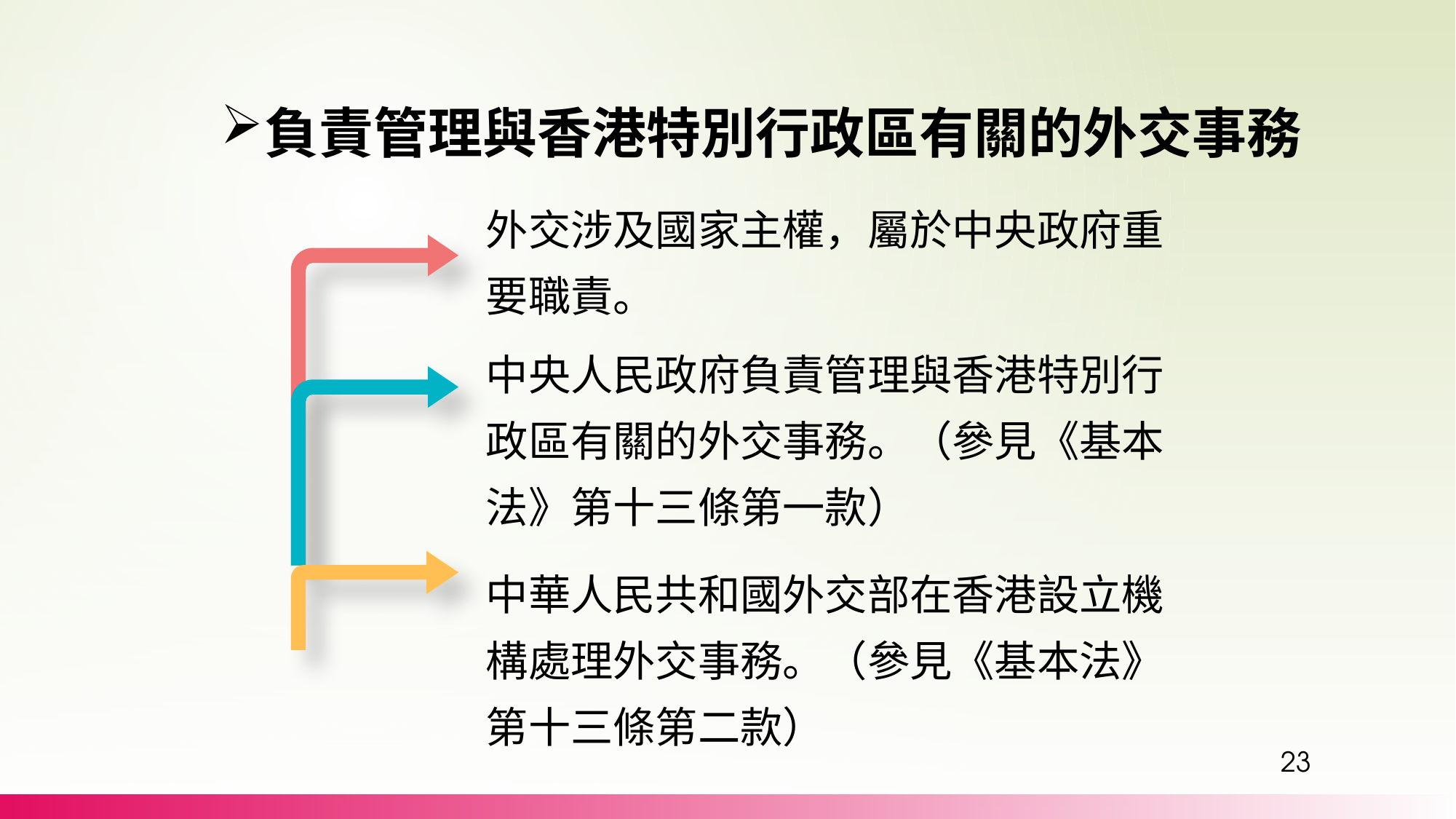

負責管理與香港特別行政區有關的外交事務
外交涉及國家主權，屬於中央政府重要職責。

中央人民政府負責管理與香港特別行政區有關的外交事務。（參見《基本法》第十三條第一款）

中華人民共和國外交部在香港設立機構處理外交事務。（參見《基本法》第十三條第二款）

23